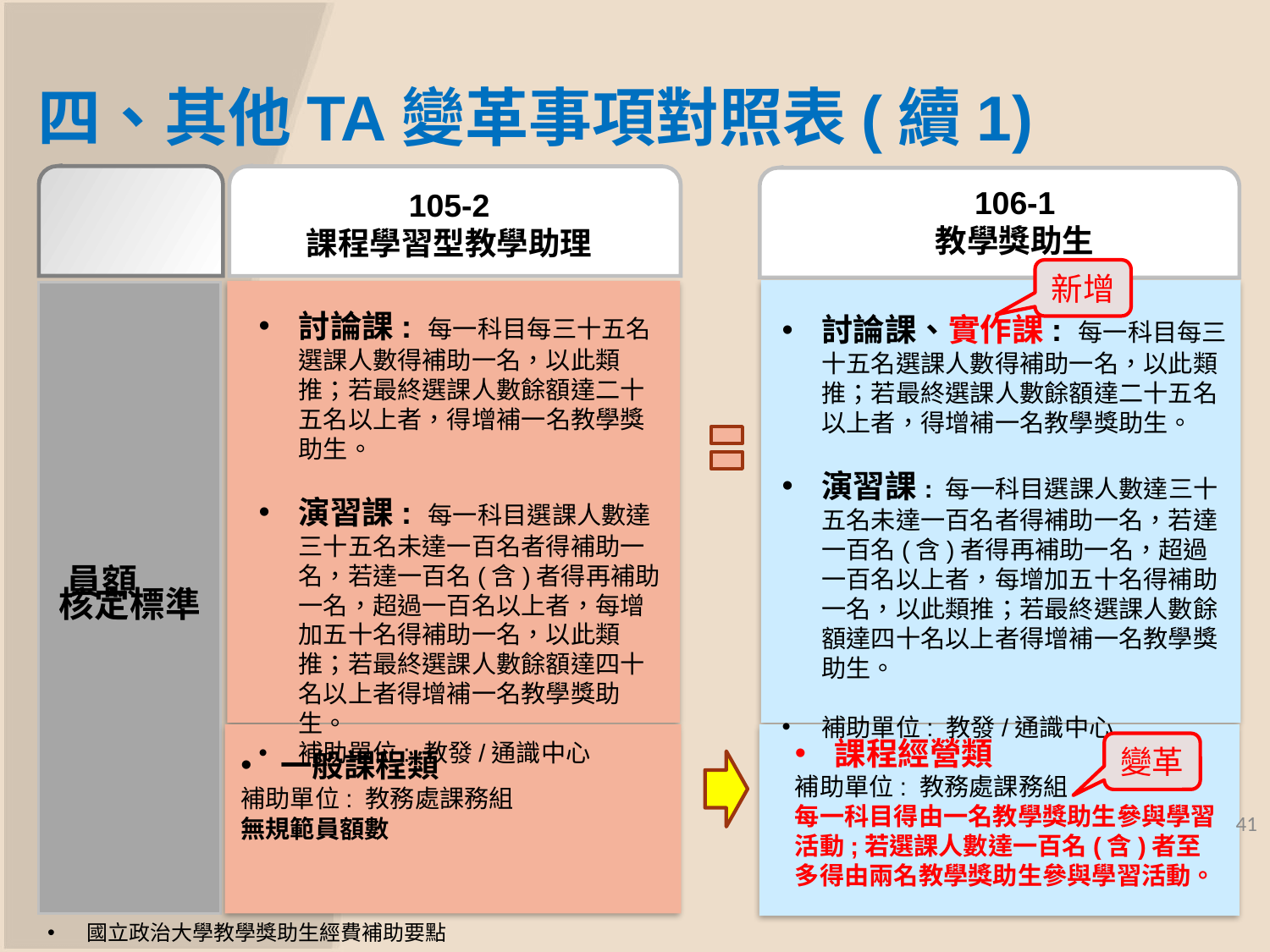

# 四、其他TA變革事項對照表(續1)

106-1
教學獎助生
105-2
課程學習型教學助理
新增

員額	核定標準
討論課: 每一科目每三十五名選課人數得補助一名，以此類推；若最終選課人數餘額達二十五名以上者，得增補一名教學獎助生。

演習課: 每一科目選課人數達三十五名未達一百名者得補助一名，若達一百名(含)者得再補助一名，超過一百名以上者，每增加五十名得補助一名，以此類推；若最終選課人數餘額達四十名以上者得增補一名教學獎助生。
補助單位: 教發/通識中心
討論課、實作課: 每一科目每三十五名選課人數得補助一名，以此類推；若最終選課人數餘額達二十五名以上者，得增補一名教學獎助生。

演習課: 每一科目選課人數達三十五名未達一百名者得補助一名，若達一百名(含)者得再補助一名，超過一百名以上者，每增加五十名得補助一名，以此類推；若最終選課人數餘額達四十名以上者得增補一名教學獎助生。

補助單位: 教發/通識中心

課程經營類
補助單位: 教務處課務組
每一科目得由一名教學獎助生參與學習活動;若選課人數達一百名(含)者至多得由兩名教學獎助生參與學習活動。
變革
一般課程類
補助單位: 教務處課務組
無規範員額數

41
國立政治大學教學獎助生經費補助要點